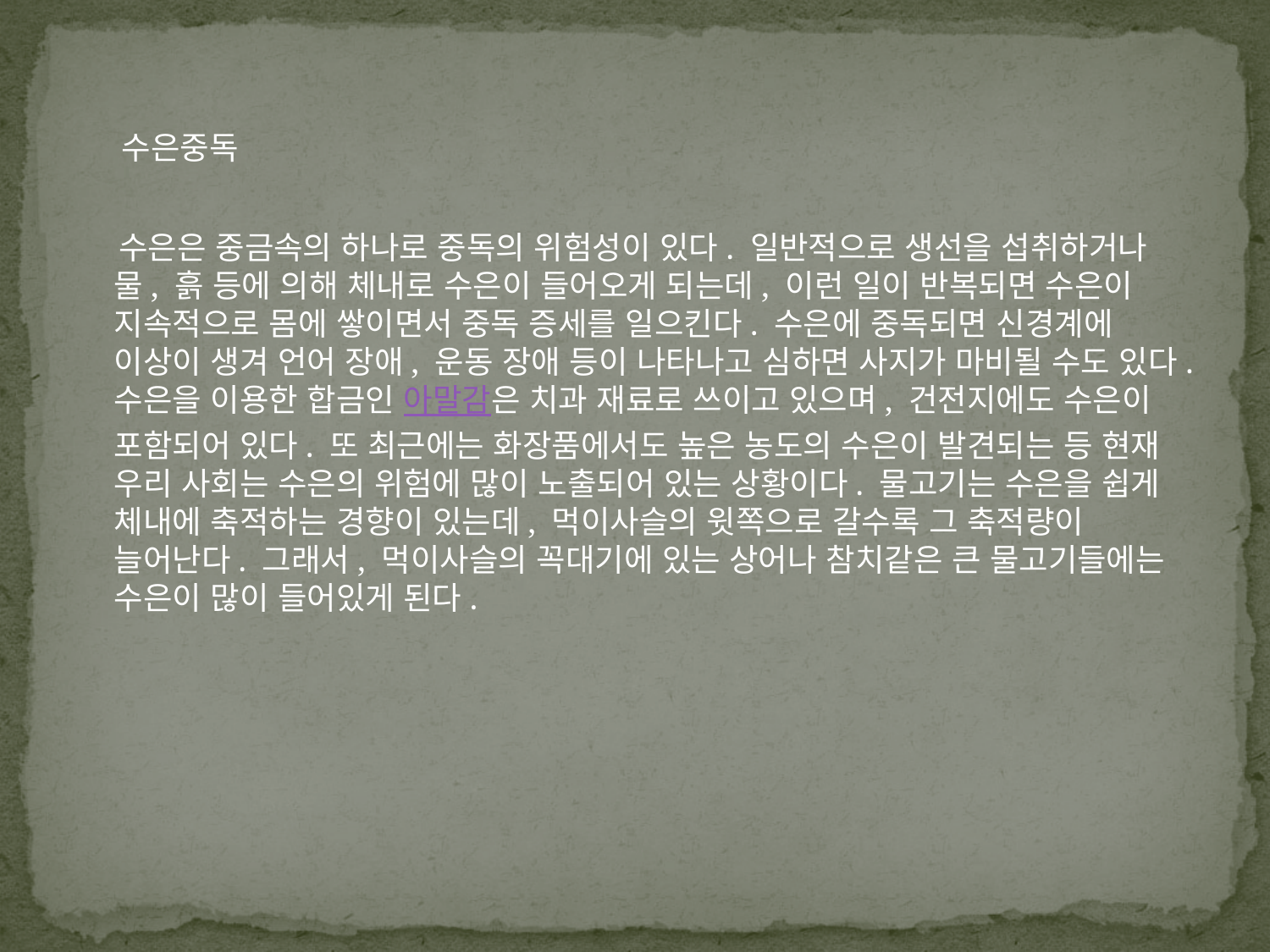

수은중독

    수은은 중금속의 하나로 중독의 위험성이 있다. 일반적으로 생선을 섭취하거나 물, 흙 등에 의해 체내로 수은이 들어오게 되는데, 이런 일이 반복되면 수은이 지속적으로 몸에 쌓이면서 중독 증세를 일으킨다. 수은에 중독되면 신경계에 이상이 생겨 언어 장애, 운동 장애 등이 나타나고 심하면 사지가 마비될 수도 있다. 수은을 이용한 합금인 아말감은 치과 재료로 쓰이고 있으며, 건전지에도 수은이 포함되어 있다. 또 최근에는 화장품에서도 높은 농도의 수은이 발견되는 등 현재 우리 사회는 수은의 위험에 많이 노출되어 있는 상황이다. 물고기는 수은을 쉽게 체내에 축적하는 경향이 있는데, 먹이사슬의 윗쪽으로 갈수록 그 축적량이 늘어난다. 그래서, 먹이사슬의 꼭대기에 있는 상어나 참치같은 큰 물고기들에는 수은이 많이 들어있게 된다.